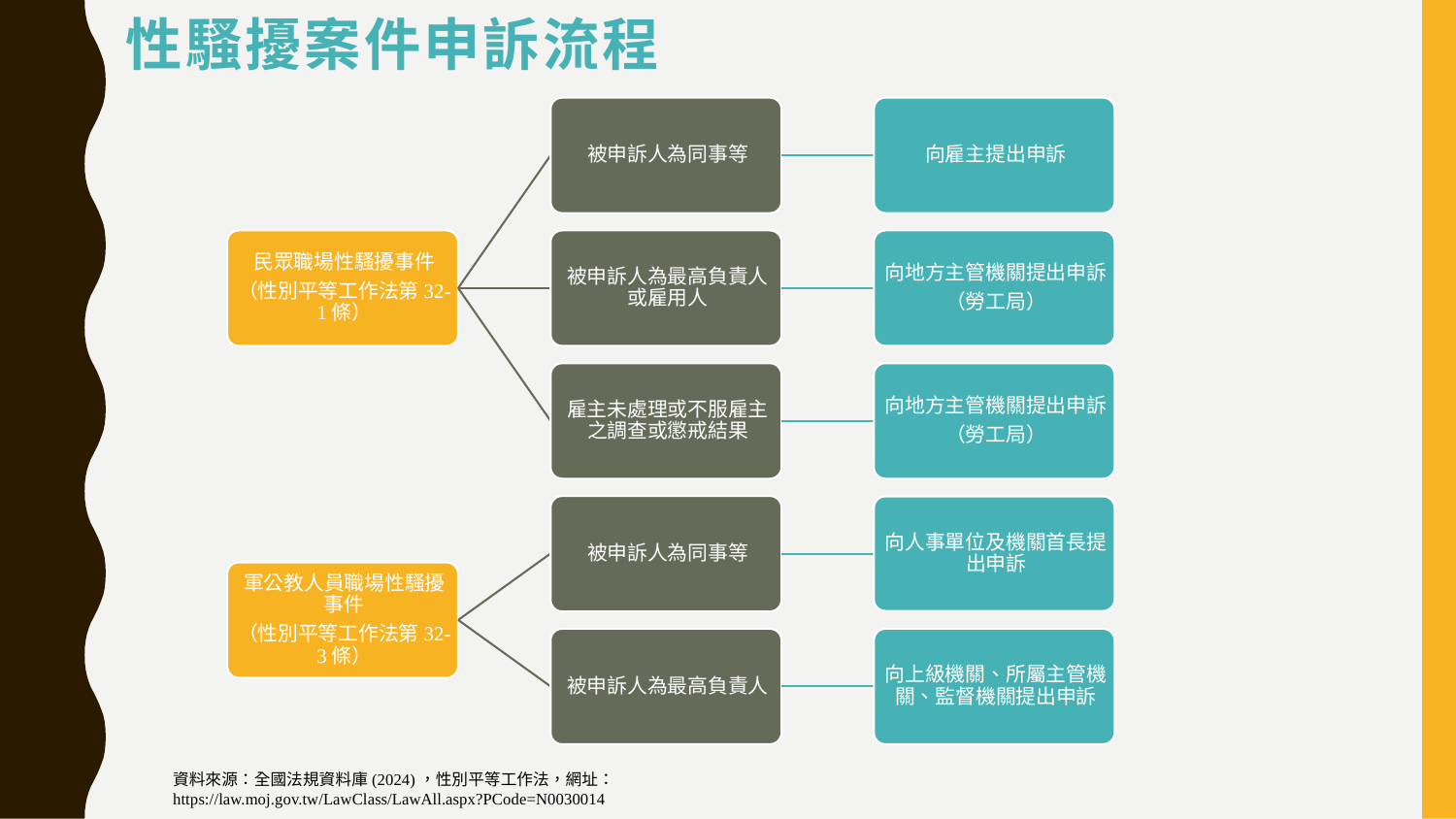

性騷擾案件申訴流程
民眾職場性騷擾事件
（性別平等工作法第32-1條）

被申訴人為同事等

向雇主提出申訴

被申訴人為最高負責人或雇用人

向地方主管機關提出申訴
（勞工局）

雇主未處理或不服雇主之調查或懲戒結果

向地方主管機關提出申訴
（勞工局）
軍公教人員職場性騷擾事件
（性別平等工作法第32-3條）

被申訴人為同事等

向人事單位及機關首長提出申訴

被申訴人為最高負責人

向上級機關、所屬主管機關、監督機關提出申訴
資料來源：全國法規資料庫(2024)，性別平等工作法，網址：https://law.moj.gov.tw/LawClass/LawAll.aspx?PCode=N0030014